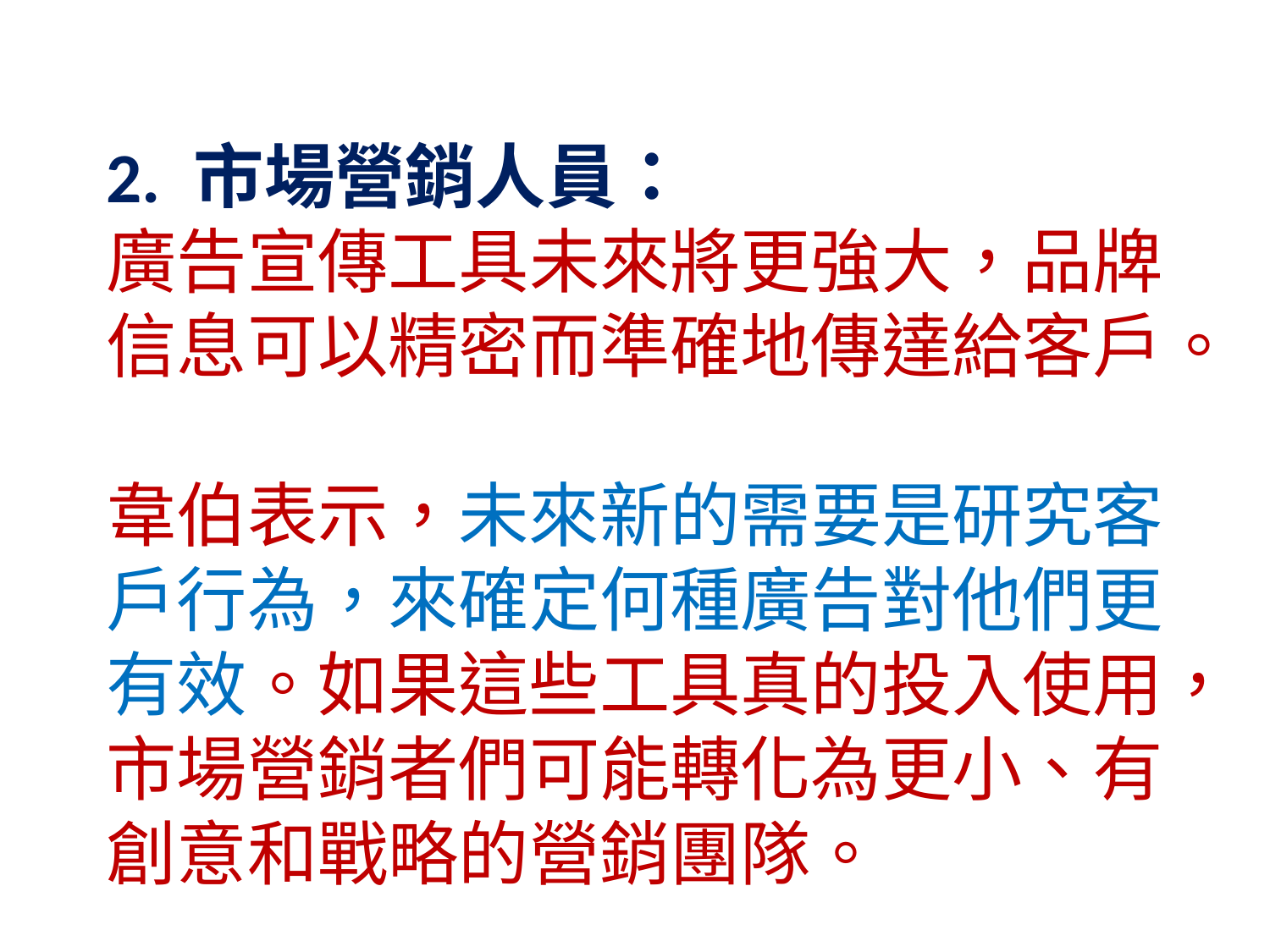

2. 市場營銷人員：
廣告宣傳工具未來將更強大，品牌信息可以精密而準確地傳達給客戶。
韋伯表示，未來新的需要是研究客戶行為，來確定何種廣告對他們更有效。如果這些工具真的投入使用，市場營銷者們可能轉化為更小、有創意和戰略的營銷團隊。